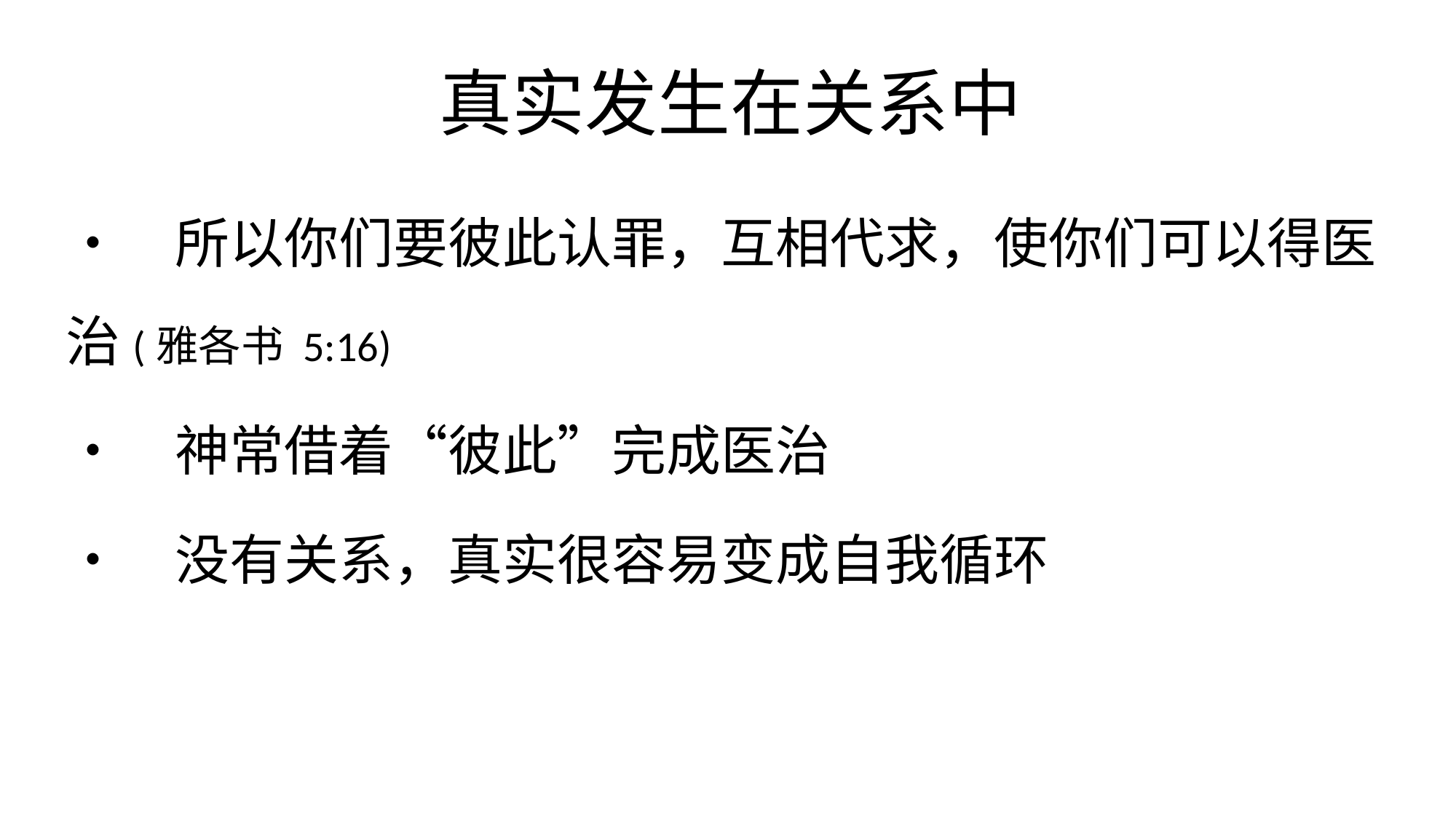

# 真实发生在关系中
•	所以你们要彼此认罪，互相代求，使你们可以得医治(雅各书 5:16)
•	神常借着“彼此”完成医治
•	没有关系，真实很容易变成自我循环
19